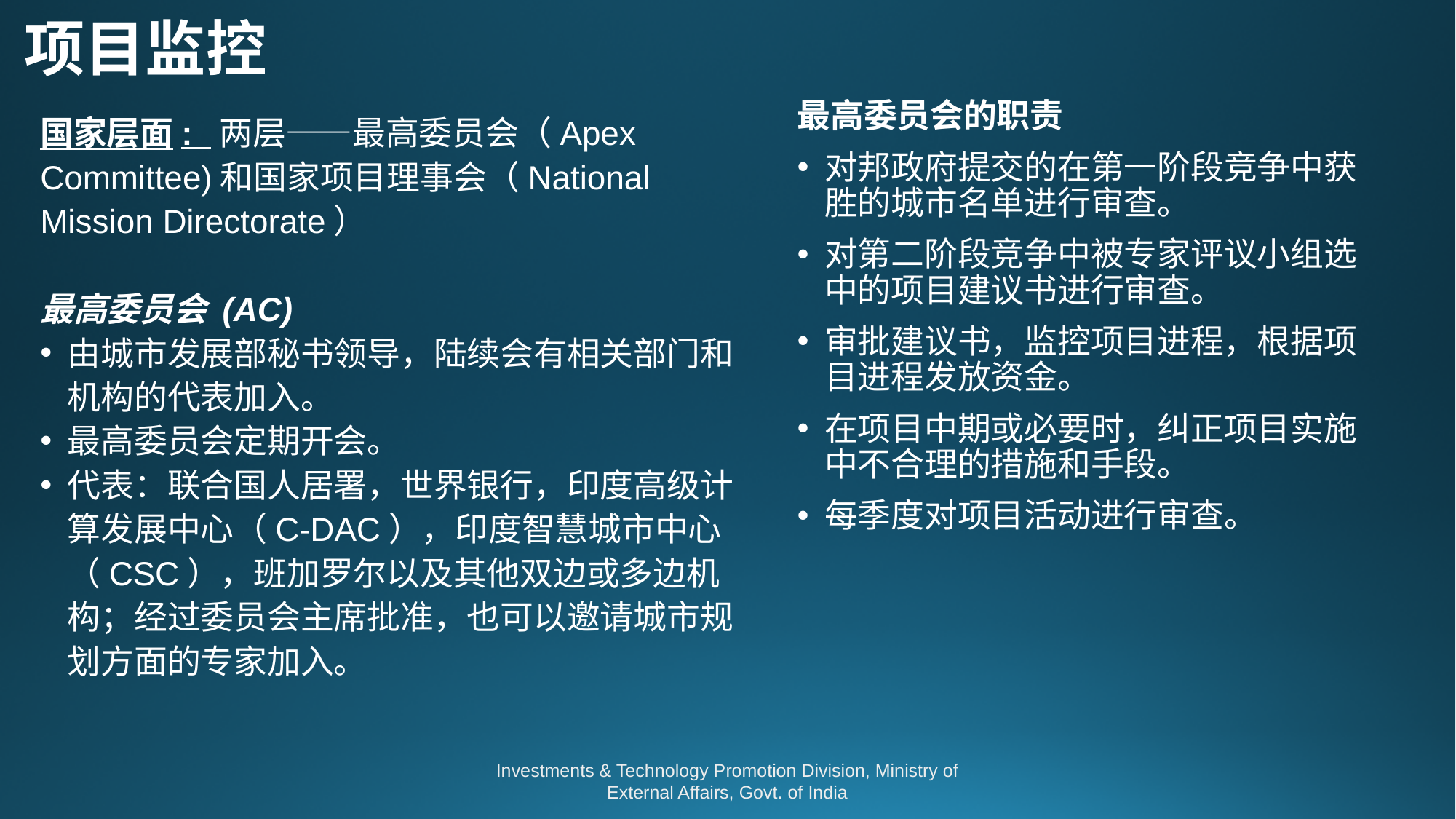

# 项目监控
最高委员会的职责
对邦政府提交的在第一阶段竞争中获胜的城市名单进行审查。
对第二阶段竞争中被专家评议小组选中的项目建议书进行审查。
审批建议书，监控项目进程，根据项目进程发放资金。
在项目中期或必要时，纠正项目实施中不合理的措施和手段。
每季度对项目活动进行审查。
国家层面:  两层——最高委员会（Apex Committee)和国家项目理事会（National Mission Directorate）

最高委员会 (AC)
由城市发展部秘书领导，陆续会有相关部门和机构的代表加入。
最高委员会定期开会。
代表：联合国人居署，世界银行，印度高级计算发展中心（C-DAC），印度智慧城市中心 （CSC），班加罗尔以及其他双边或多边机构；经过委员会主席批准，也可以邀请城市规划方面的专家加入。
Investments & Technology Promotion Division, Ministry of External Affairs, Govt. of India